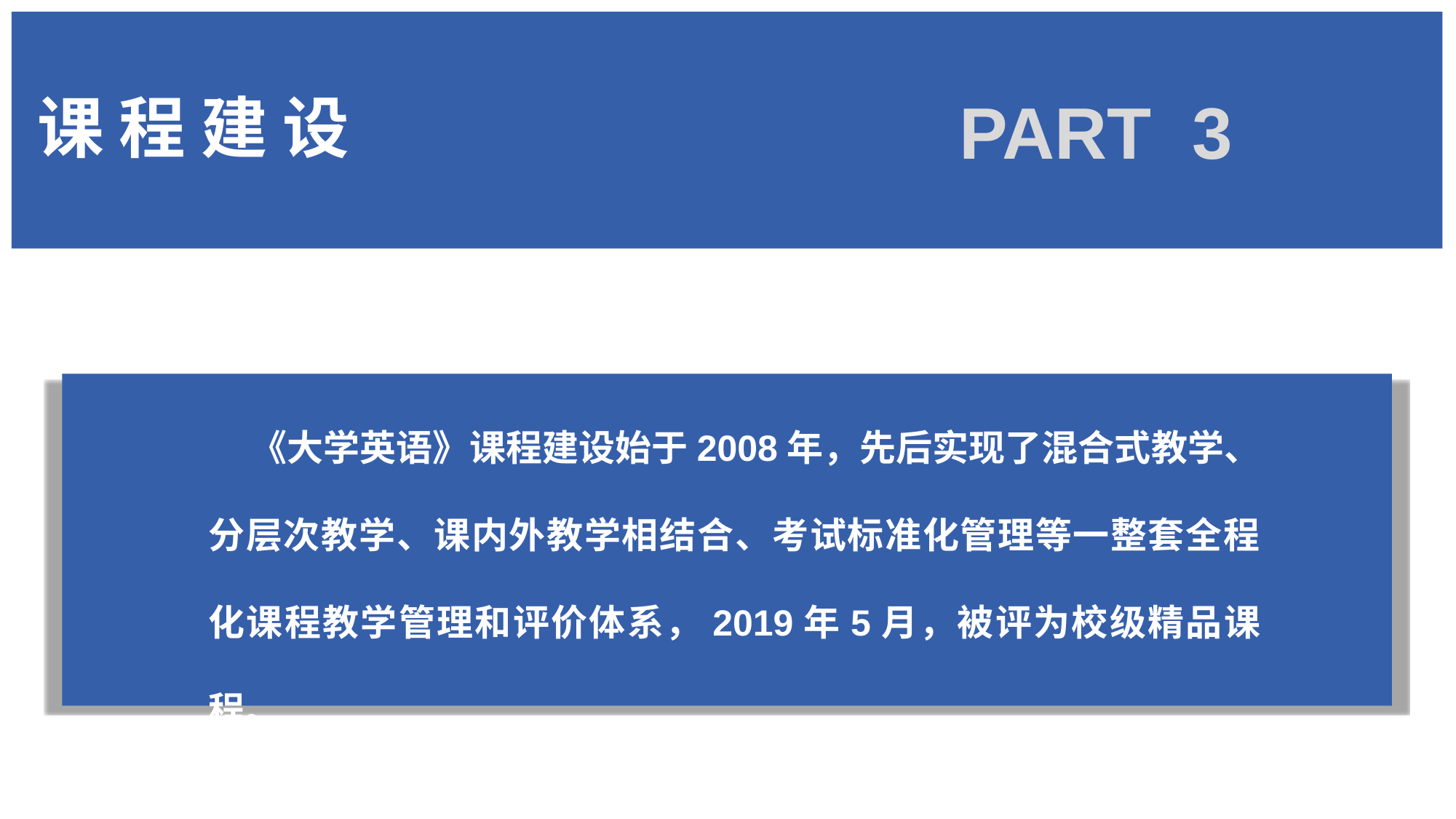

PART  3
课 程 建 设

    《大学英语》课程建设始于2008年，先后实现了混合式教学、分层次教学、课内外教学相结合、考试标准化管理等一整套全程化课程教学管理和评价体系，2019年5月，被评为校级精品课程。